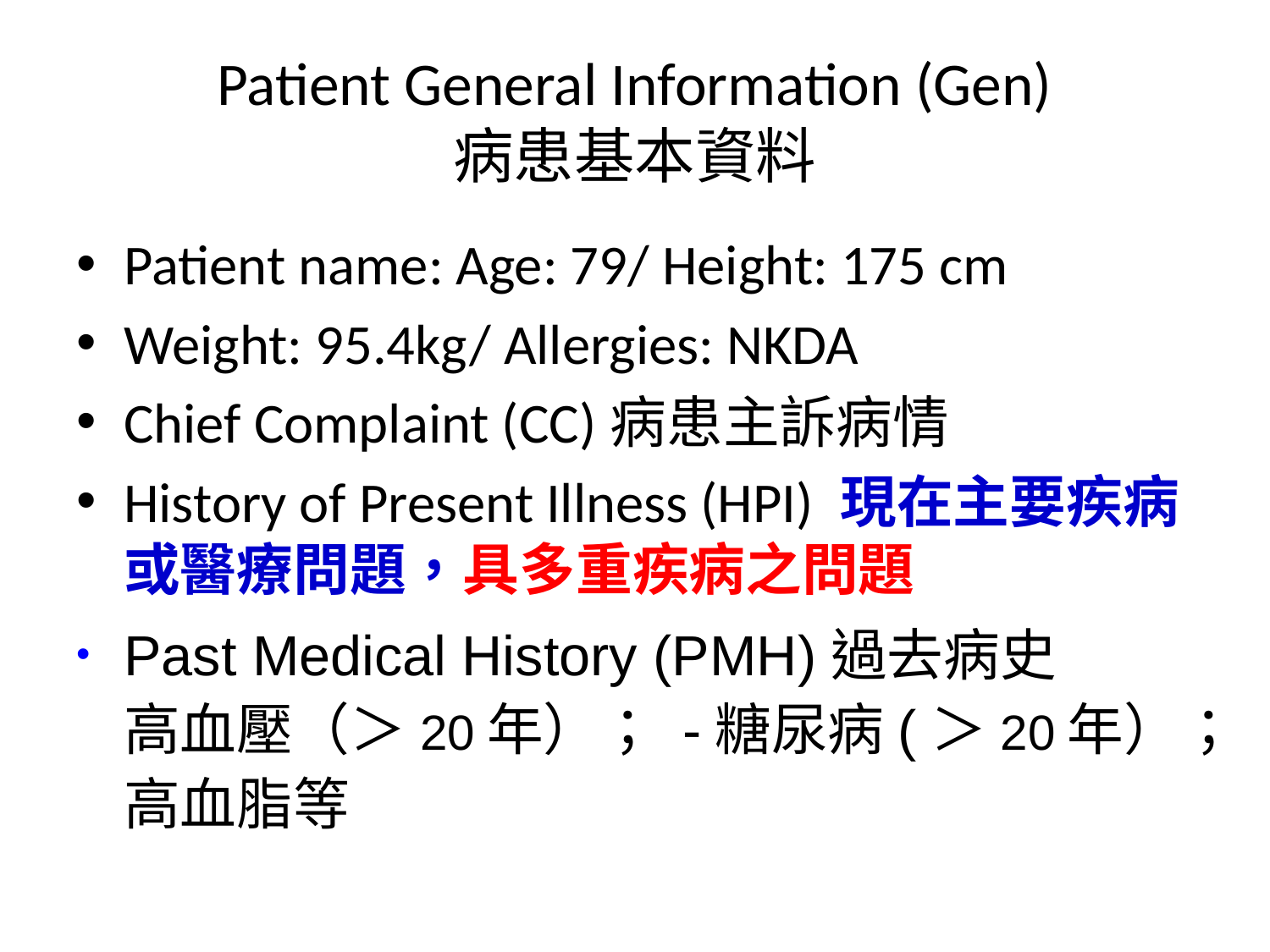

# Patient General Information (Gen) 病患基本資料
Patient name: Age: 79/ Height: 175 cm
Weight: 95.4kg/ Allergies: NKDA
Chief Complaint (CC)病患主訴病情
History of Present Illness (HPI) 現在主要疾病或醫療問題，具多重疾病之問題
Past Medical History (PMH)過去病史
高血壓（＞20年）； -糖尿病(＞20年）；高血脂等